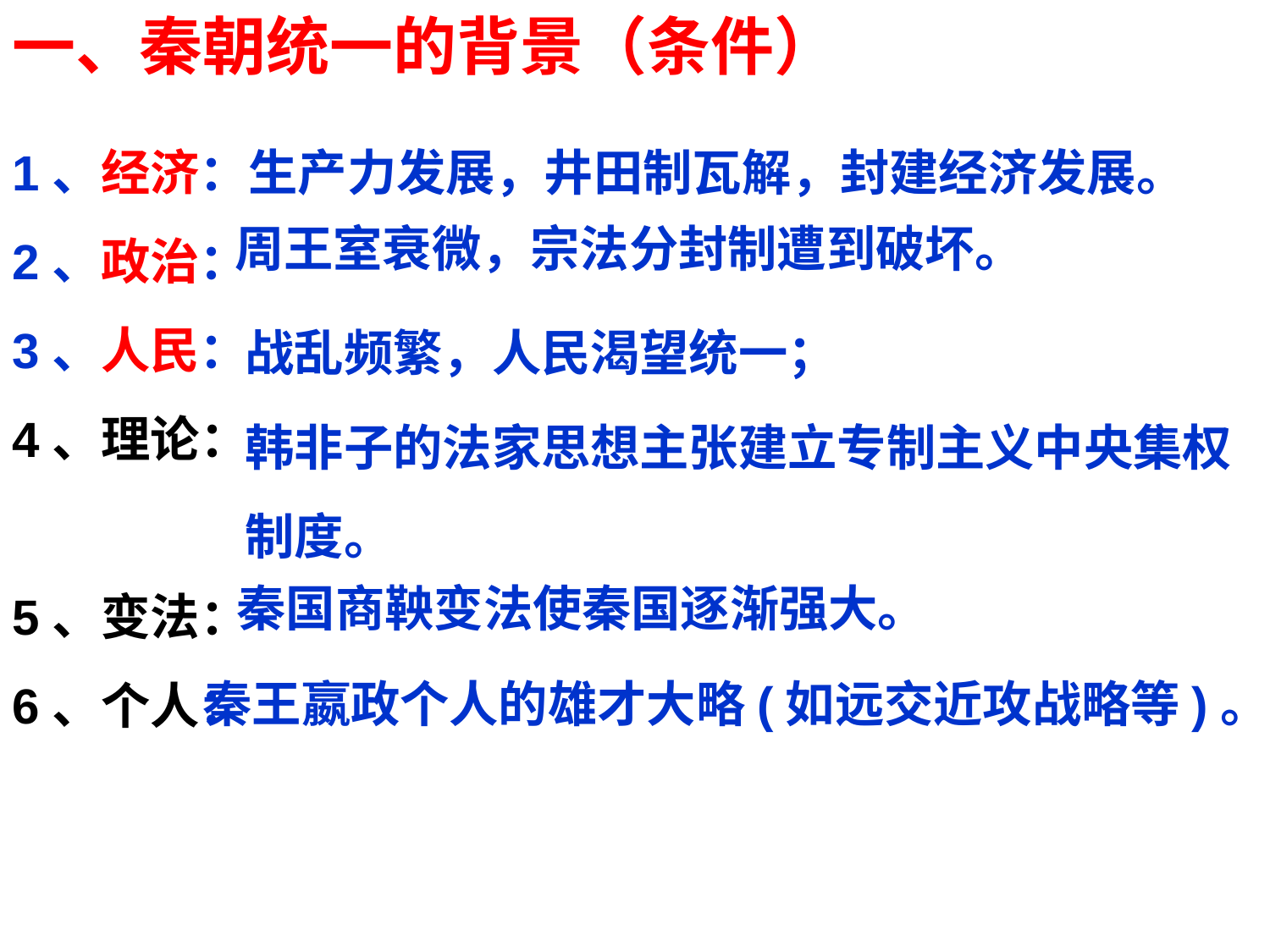

一、秦朝统一的背景（条件）
1、经济：
2、政治：
3、人民：
4、理论：

5、变法：
6、个人：
生产力发展，井田制瓦解，封建经济发展。
周王室衰微，宗法分封制遭到破坏。
战乱频繁，人民渴望统一；
韩非子的法家思想主张建立专制主义中央集权制度。
秦国商鞅变法使秦国逐渐强大。
秦王嬴政个人的雄才大略(如远交近攻战略等)。